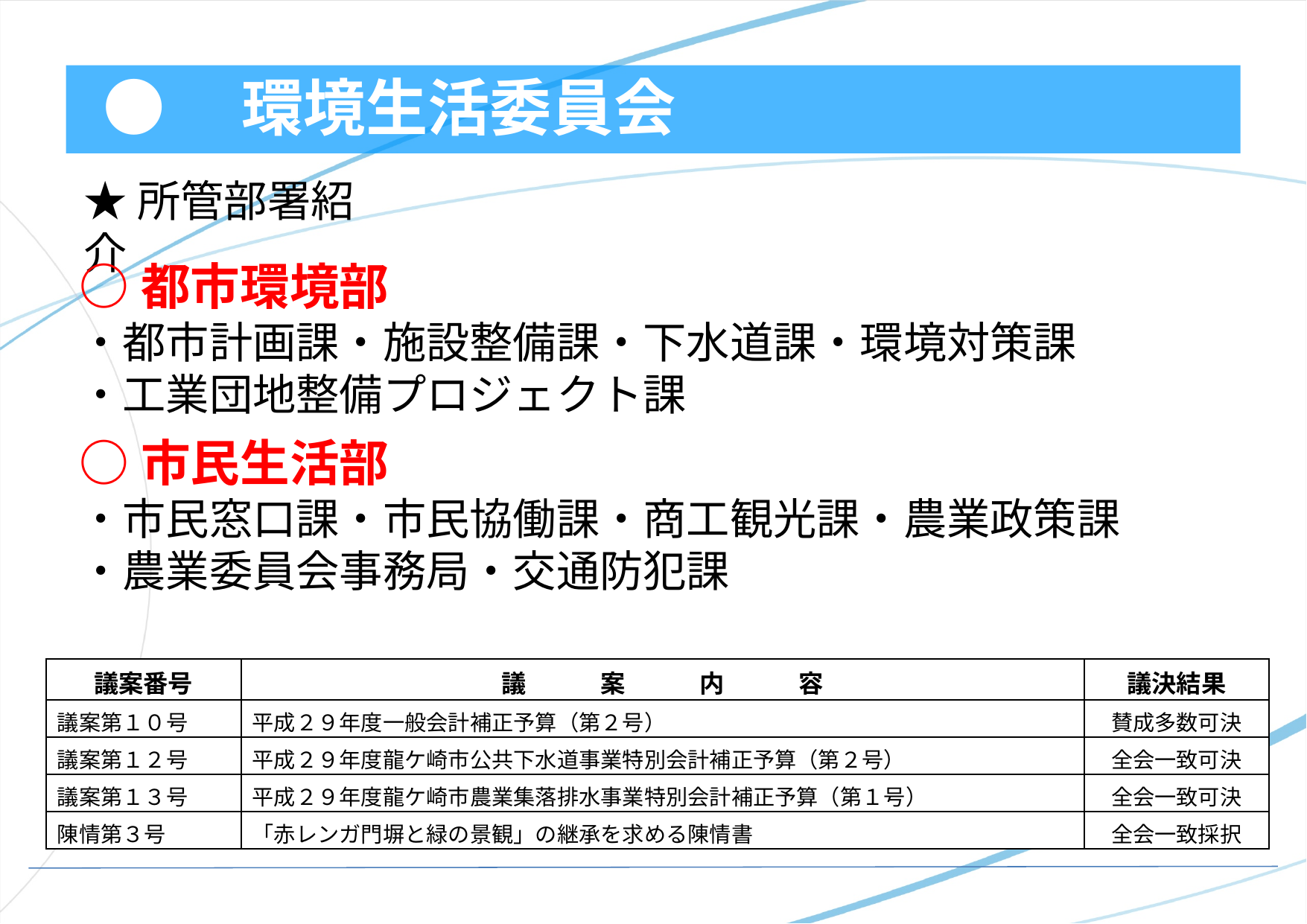

# ●　環境生活委員会
★所管部署紹介
○都市環境部
・都市計画課・施設整備課・下水道課・環境対策課
・工業団地整備プロジェクト課
○市民生活部
・市民窓口課・市民協働課・商工観光課・農業政策課
・農業委員会事務局・交通防犯課
| 議案番号 | 議　　　案　　　内　　　容 | 議決結果 |
| --- | --- | --- |
| 議案第１０号 | 平成２９年度一般会計補正予算（第２号） | 賛成多数可決 |
| 議案第１２号 | 平成２９年度龍ケ崎市公共下水道事業特別会計補正予算（第２号） | 全会一致可決 |
| 議案第１３号 | 平成２９年度龍ケ崎市農業集落排水事業特別会計補正予算（第１号） | 全会一致可決 |
| 陳情第３号 | 「赤レンガ門塀と緑の景観」の継承を求める陳情書 | 全会一致採択 |